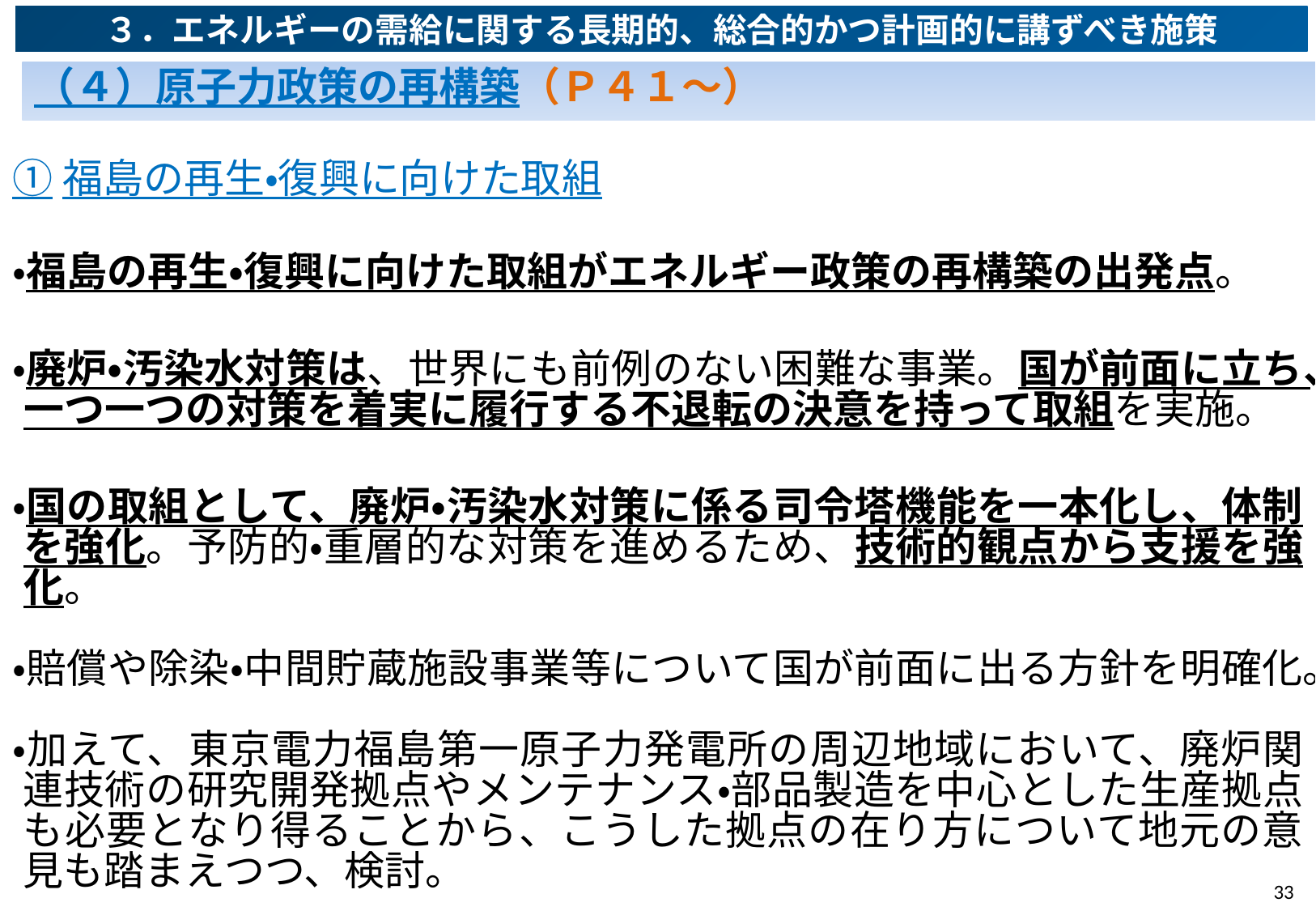

# ３．エネルギーの需給に関する長期的、総合的かつ計画的に講ずべき施策
（４）原子力政策の再構築（Ｐ４１～）
①福島の再生・復興に向けた取組

・福島の再生・復興に向けた取組がエネルギー政策の再構築の出発点。

・廃炉・汚染水対策は、世界にも前例のない困難な事業。国が前面に立ち、一つ一つの対策を着実に履行する不退転の決意を持って取組を実施。

・国の取組として、廃炉・汚染水対策に係る司令塔機能を一本化し、体制を強化。予防的・重層的な対策を進めるため、技術的観点から支援を強化。

・賠償や除染・中間貯蔵施設事業等について国が前面に出る方針を明確化。

・加えて、東京電力福島第一原子力発電所の周辺地域において、廃炉関連技術の研究開発拠点やメンテナンス・部品製造を中心とした生産拠点も必要となり得ることから、こうした拠点の在り方について地元の意見も踏まえつつ、検討。

33